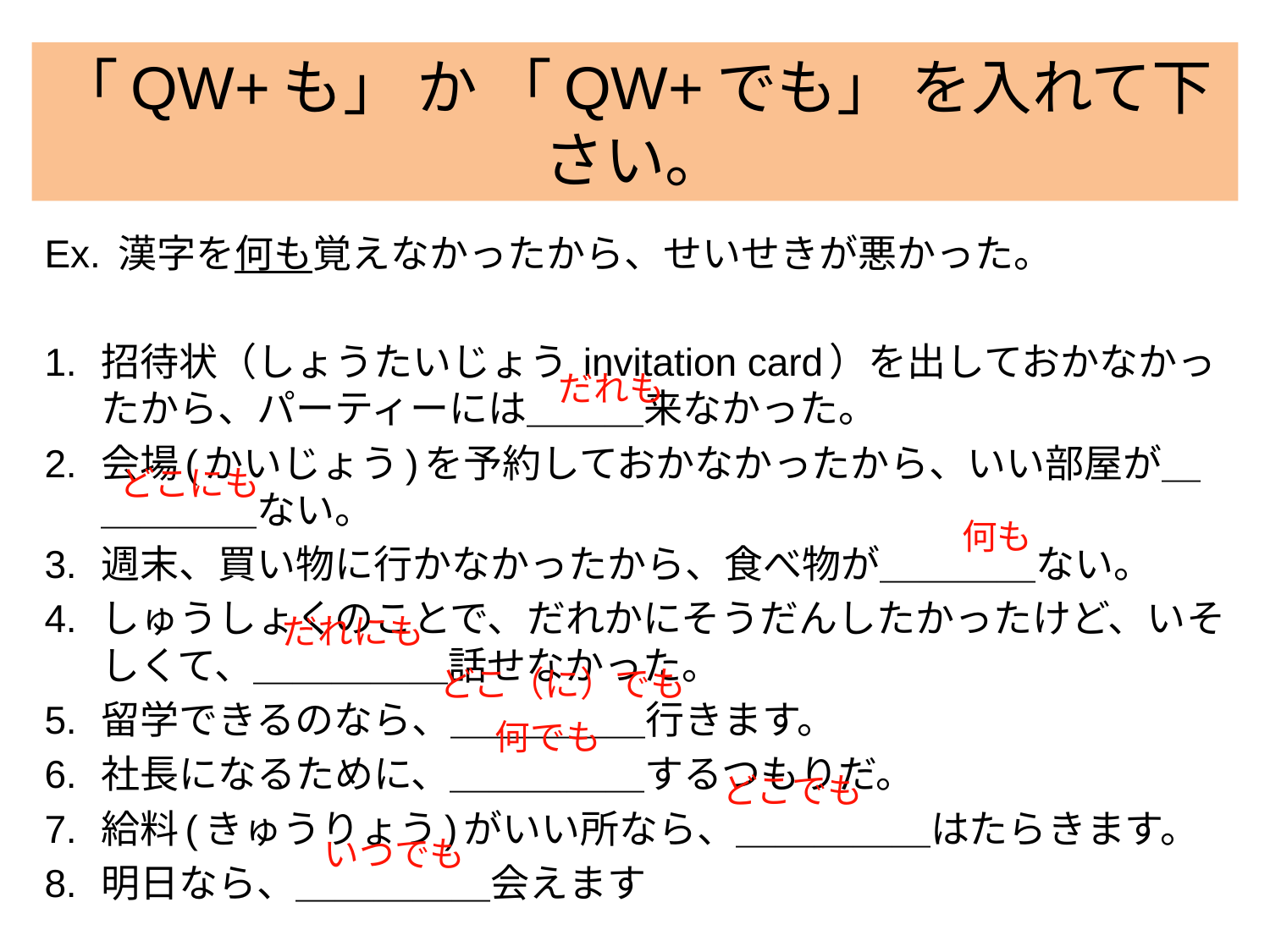

# 「QW+も」 か 「QW+でも」 を入れて下さい。
Ex. 漢字を何も覚えなかったから、せいせきが悪かった。

招待状（しょうたいじょう invitation card）を出しておかなかったから、パーティーには＿＿＿来なかった。
会場(かいじょう)を予約しておかなかったから、いい部屋が＿＿＿＿＿ない。
週末、買い物に行かなかったから、食べ物が＿＿＿＿ない。
しゅうしょくのことで、だれかにそうだんしたかったけど、いそしくて、＿＿＿＿＿話せなかった。
留学できるのなら、＿＿＿＿＿行きます。
社長になるために、＿＿＿＿＿するつもりだ。
給料(きゅうりょう)がいい所なら、＿＿＿＿＿はたらきます。
明日なら、＿＿＿＿＿会えます
だれも
どこにも
何も
だれにも
どこ（に）でも
何でも
どこでも
いつでも